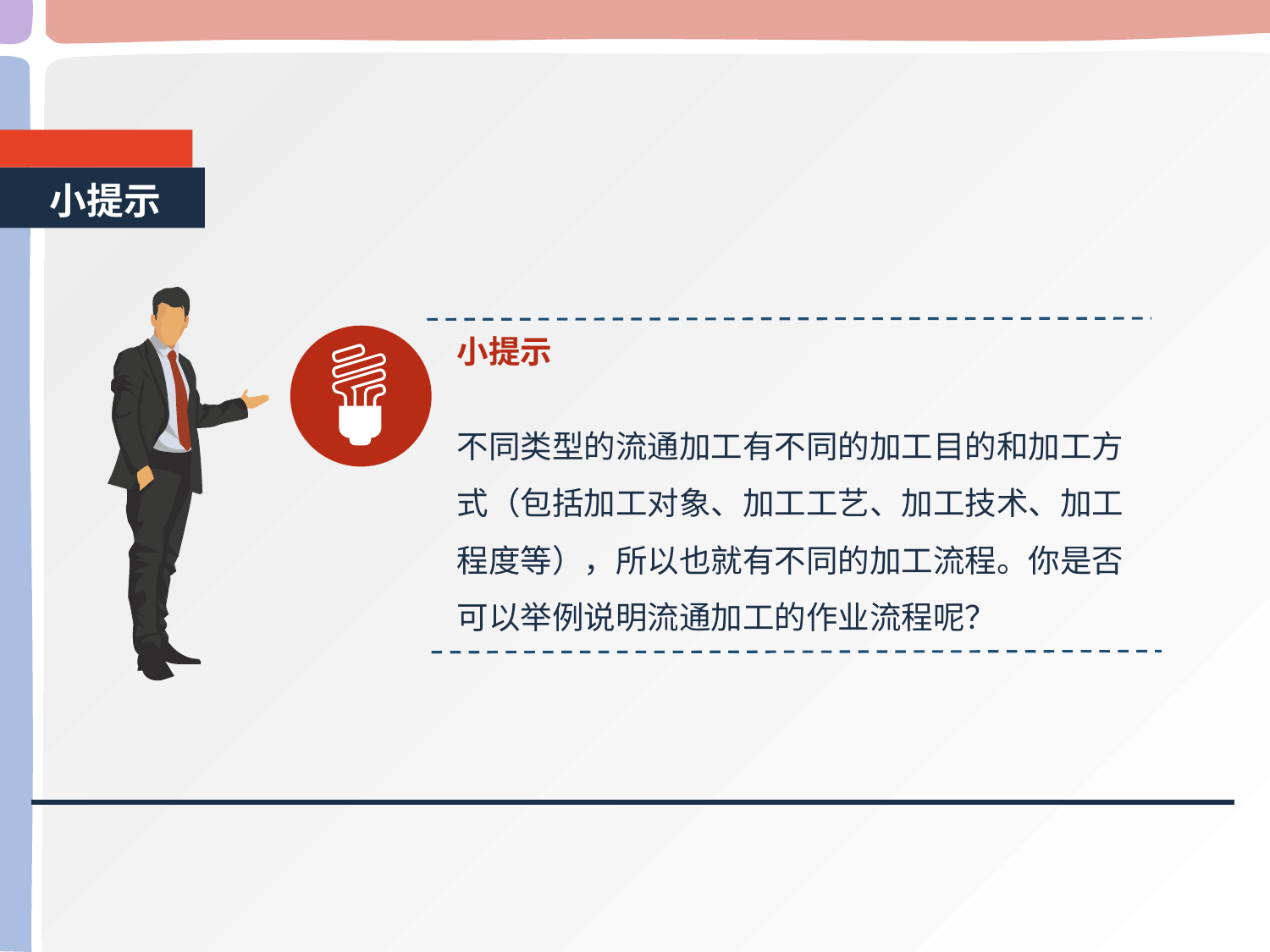

小提示

小提示
不同类型的流通加工有不同的加工目的和加工方式（包括加工对象、加工工艺、加工技术、加工程度等），所以也就有不同的加工流程。你是否可以举例说明流通加工的作业流程呢？